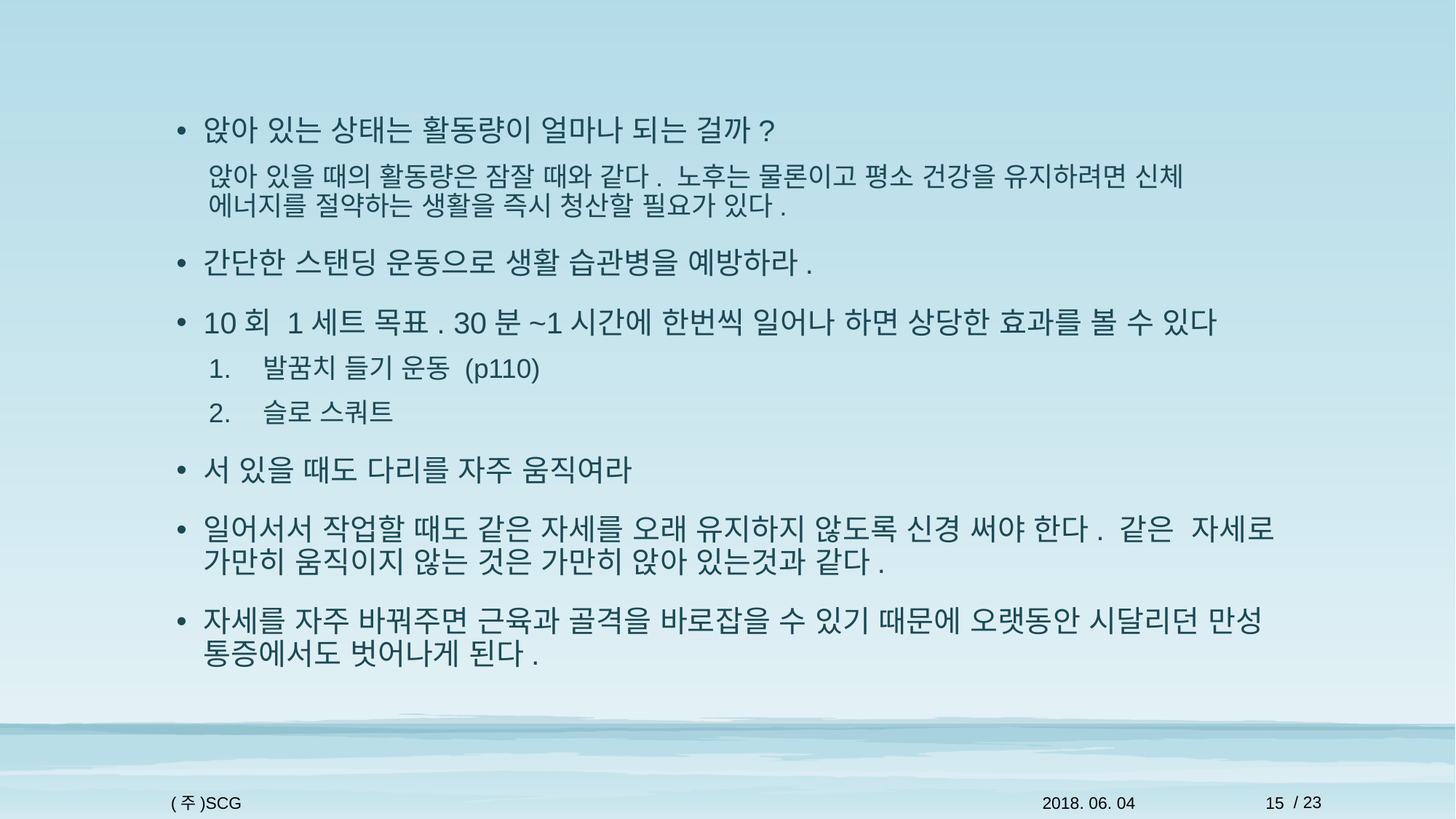

앉아 있는 상태는 활동량이 얼마나 되는 걸까?
앉아 있을 때의 활동량은 잠잘 때와 같다. 노후는 물론이고 평소 건강을 유지하려면 신체 에너지를 절약하는 생활을 즉시 청산할 필요가 있다.
간단한 스탠딩 운동으로 생활 습관병을 예방하라.
10회 1세트 목표. 30분~1시간에 한번씩 일어나 하면 상당한 효과를 볼 수 있다
발꿈치 들기 운동 (p110)
슬로 스쿼트
서 있을 때도 다리를 자주 움직여라
일어서서 작업할 때도 같은 자세를 오래 유지하지 않도록 신경 써야 한다. 같은  자세로 가만히 움직이지 않는 것은 가만히 앉아 있는것과 같다.
자세를 자주 바꿔주면 근육과 골격을 바로잡을 수 있기 때문에 오랫동안 시달리던 만성 통증에서도 벗어나게 된다.
(주)SCG
2018. 06. 04
15